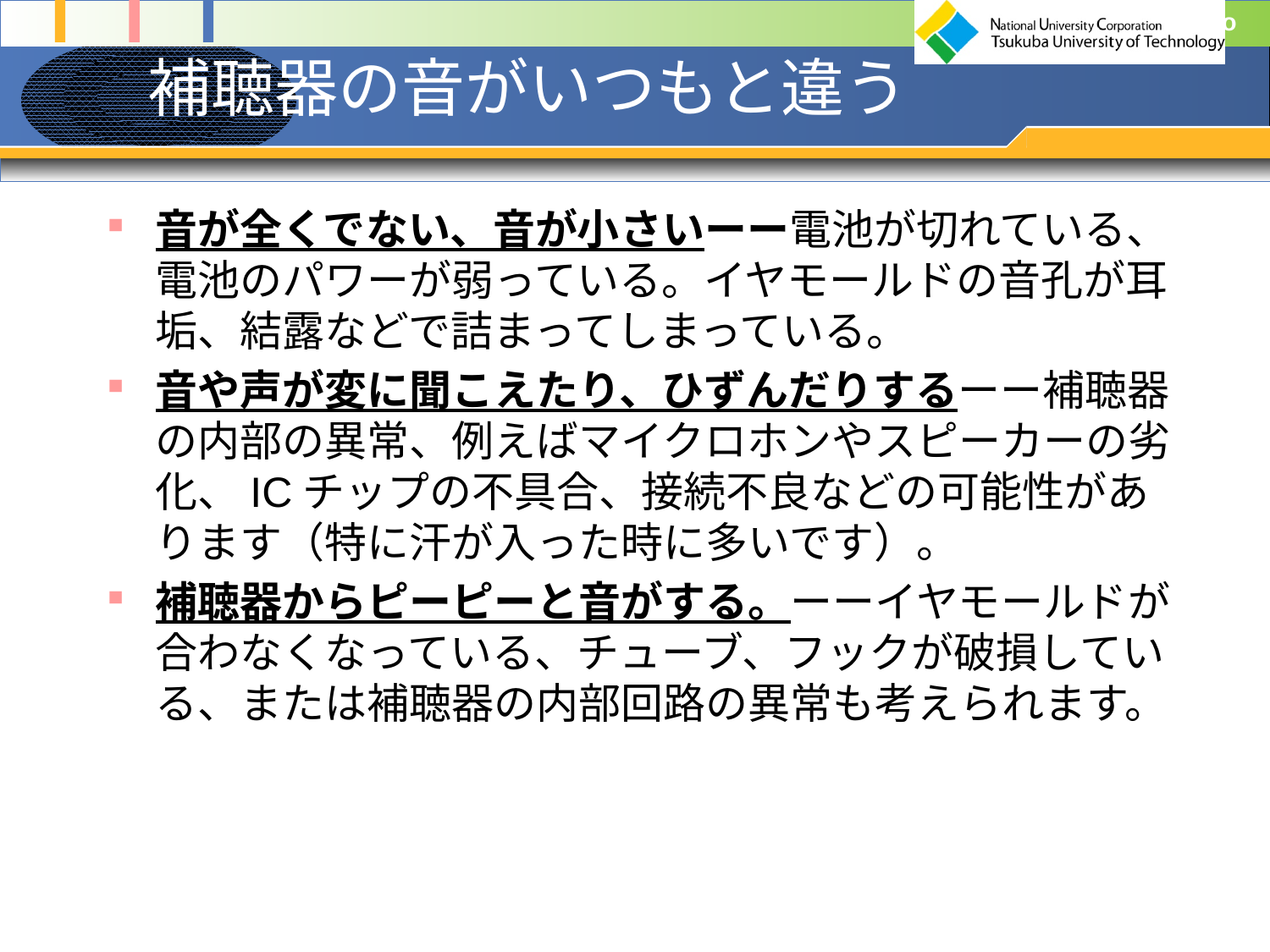

# 補聴器の音がいつもと違う
音が全くでない、音が小さいーー電池が切れている、電池のパワーが弱っている。イヤモールドの音孔が耳垢、結露などで詰まってしまっている。
音や声が変に聞こえたり、ひずんだりするーー補聴器の内部の異常、例えばマイクロホンやスピーカーの劣化、ICチップの不具合、接続不良などの可能性があります（特に汗が入った時に多いです）。
補聴器からピーピーと音がする。ーーイヤモールドが合わなくなっている、チューブ、フックが破損している、または補聴器の内部回路の異常も考えられます。